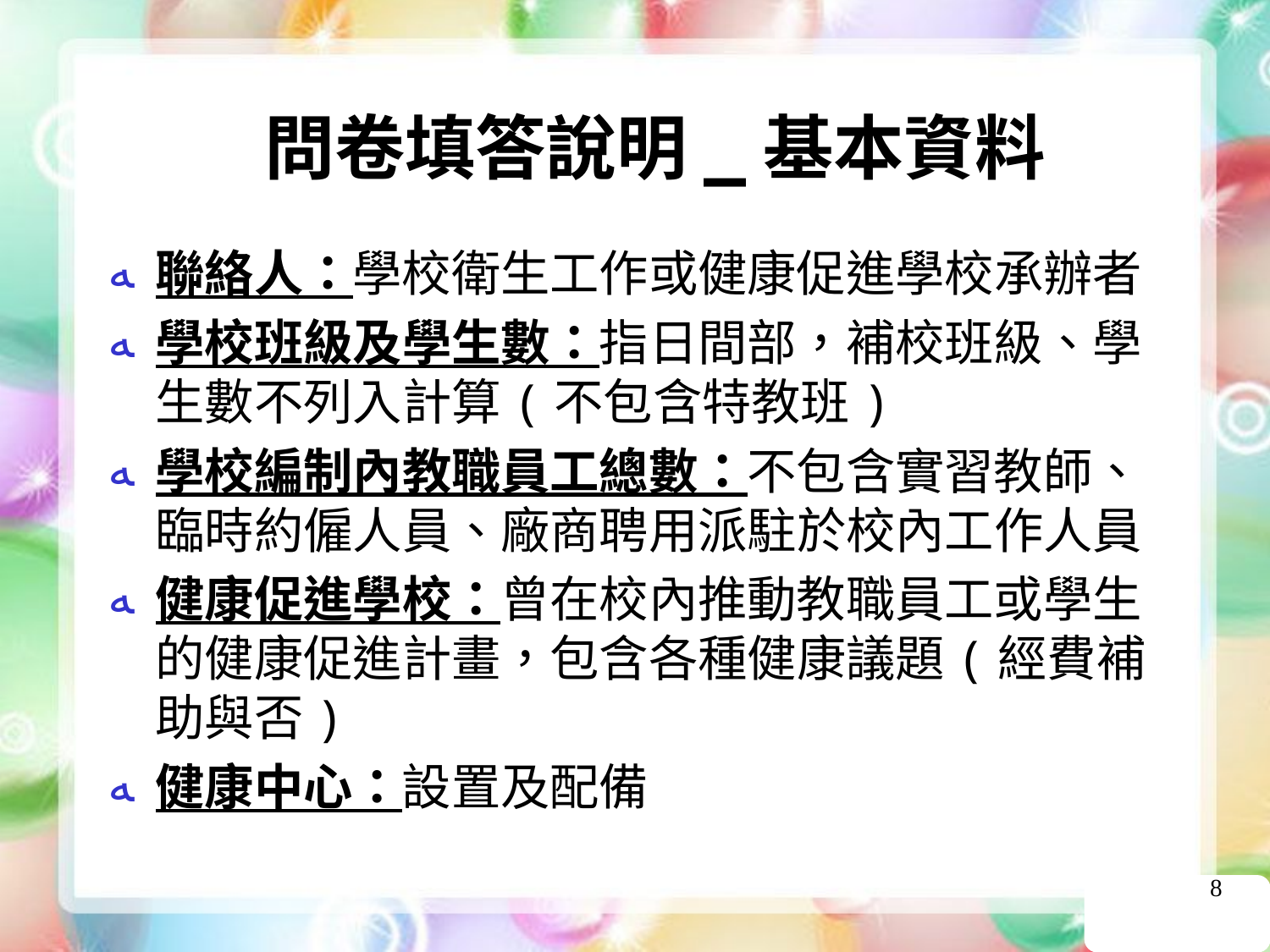

# 問卷填答說明_基本資料
聯絡人：學校衛生工作或健康促進學校承辦者
學校班級及學生數：指日間部，補校班級、學生數不列入計算(不包含特教班)
學校編制內教職員工總數：不包含實習教師、臨時約僱人員、廠商聘用派駐於校內工作人員
健康促進學校：曾在校內推動教職員工或學生的健康促進計畫，包含各種健康議題(經費補助與否)
健康中心：設置及配備

8